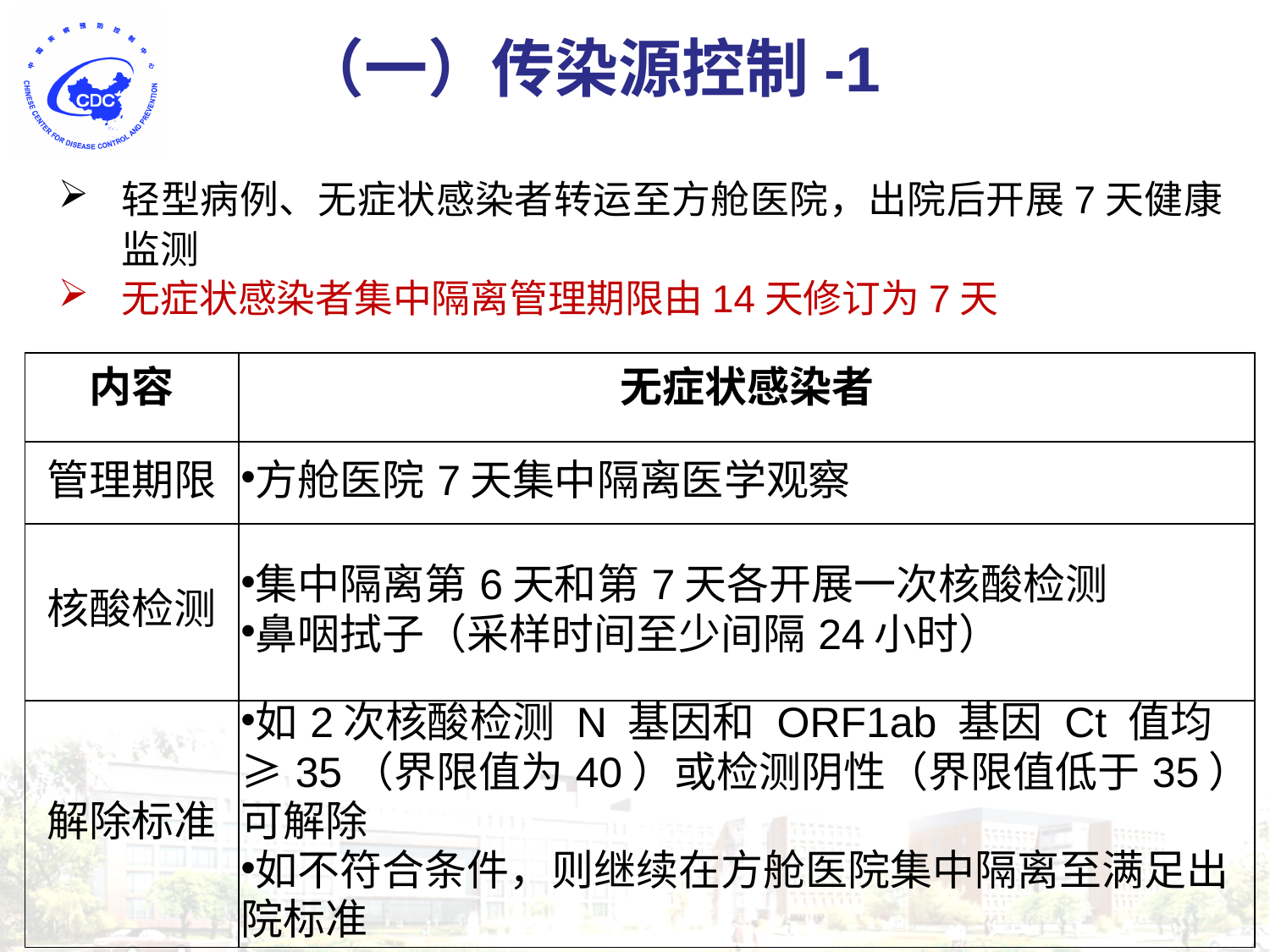

（一）传染源控制-1
轻型病例、无症状感染者转运至方舱医院，出院后开展7天健康监测
无症状感染者集中隔离管理期限由14天修订为7天
| 内容 | 无症状感染者 |
| --- | --- |
| 管理期限 | 方舱医院7天集中隔离医学观察 |
| 核酸检测 | 集中隔离第6天和第7天各开展一次核酸检测 鼻咽拭子（采样时间至少间隔24小时） |
| 解除标准 | 如2次核酸检测 N 基因和 ORF1ab 基因 Ct 值均≥35（界限值为40）或检测阴性（界限值低于35）可解除 如不符合条件，则继续在方舱医院集中隔离至满足出院标准 |